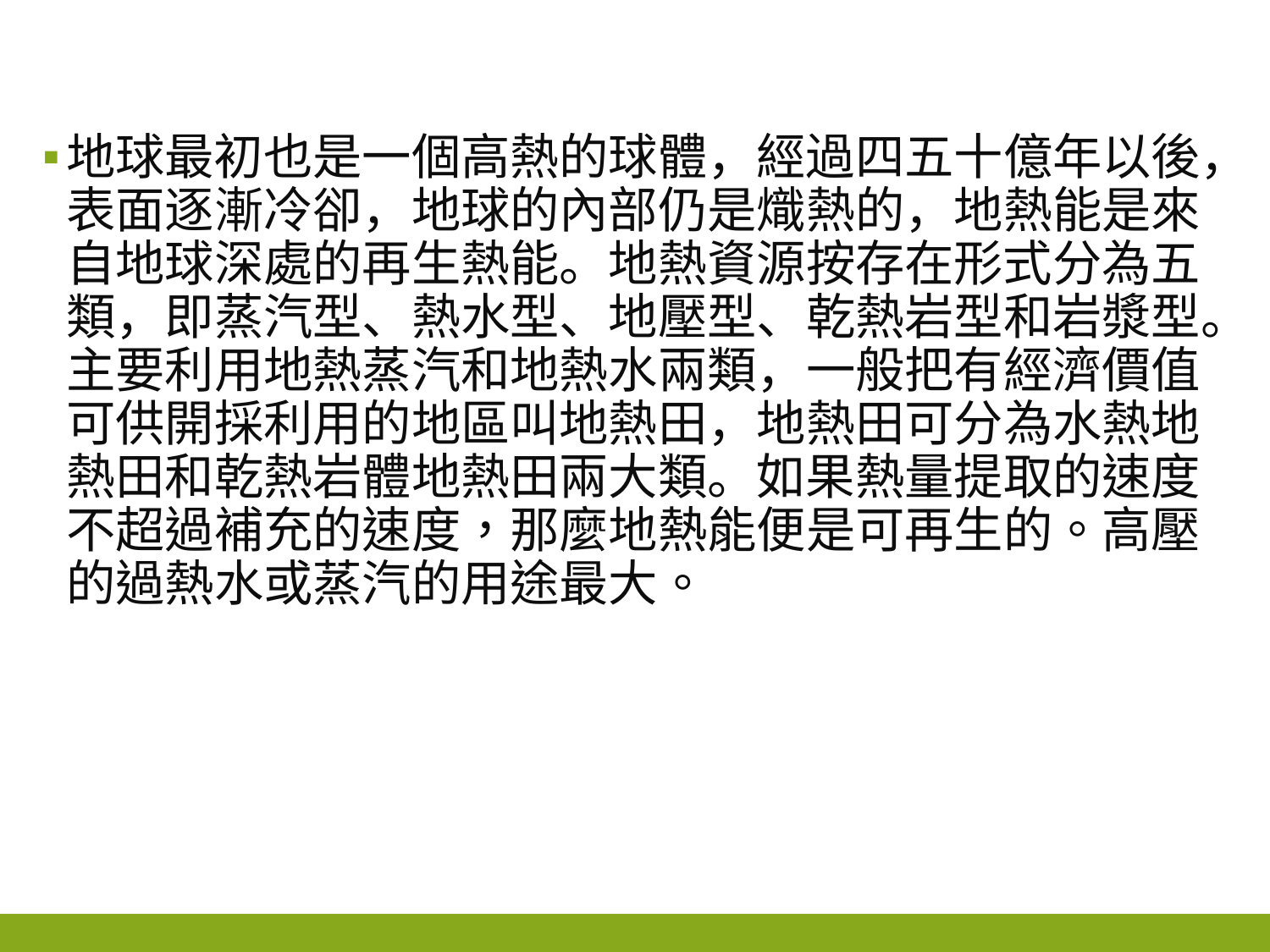

#
地球最初也是一個高熱的球體，經過四五十億年以後，表面逐漸冷卻，地球的內部仍是熾熱的，地熱能是來自地球深處的再生熱能。地熱資源按存在形式分為五類，即蒸汽型、熱水型、地壓型、乾熱岩型和岩漿型。主要利用地熱蒸汽和地熱水兩類，一般把有經濟價值可供開採利用的地區叫地熱田，地熱田可分為水熱地熱田和乾熱岩體地熱田兩大類。如果熱量提取的速度不超過補充的速度，那麼地熱能便是可再生的。高壓的過熱水或蒸汽的用途最大。